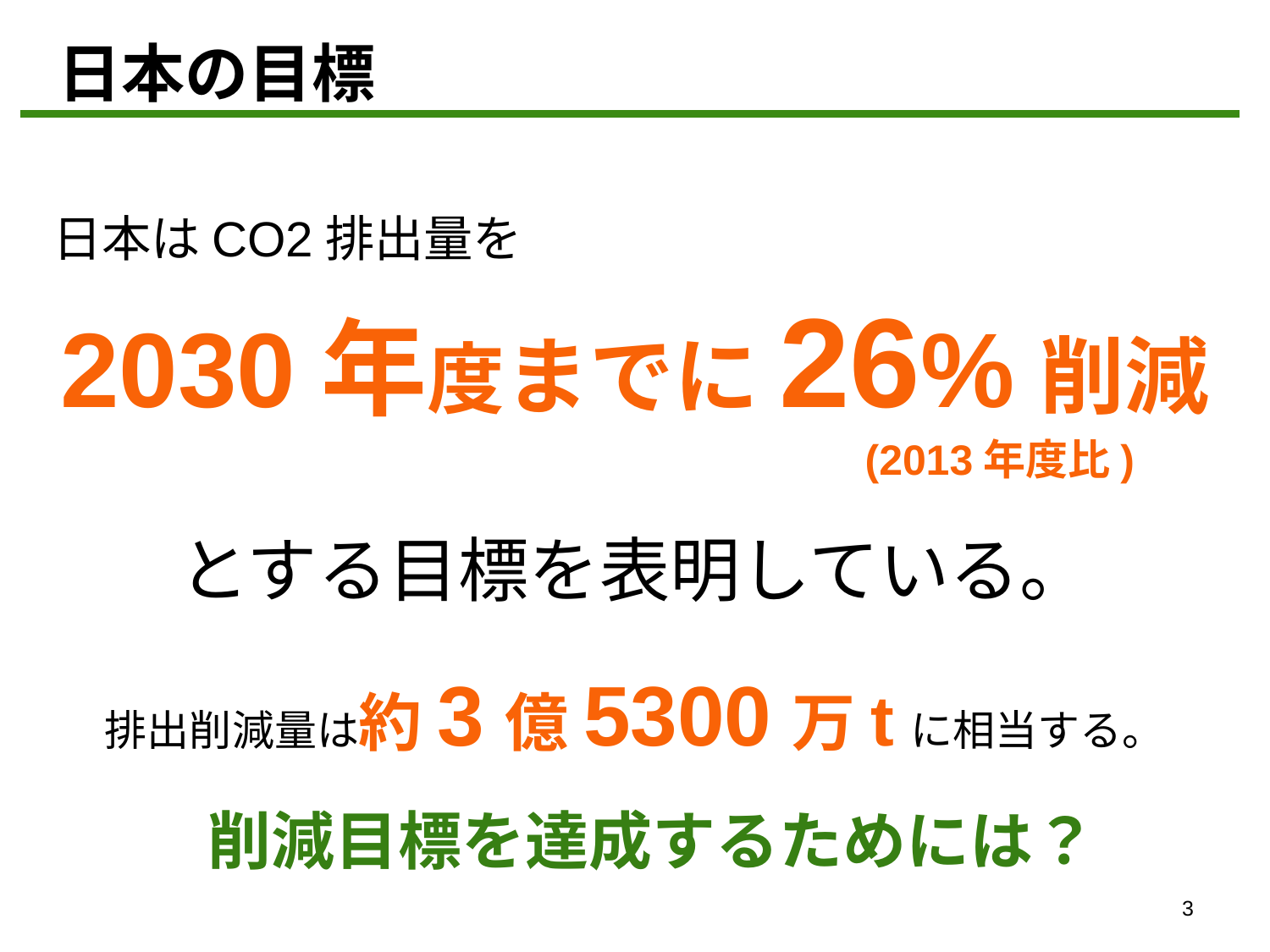

日本の目標
日本はCO2排出量を
2030年度までに26%削減
　　　　　　　　　　　　　　　　　(2013年度比)
とする目標を表明している。
排出削減量は約3億5300万tに相当する。

削減目標を達成するためには？
3